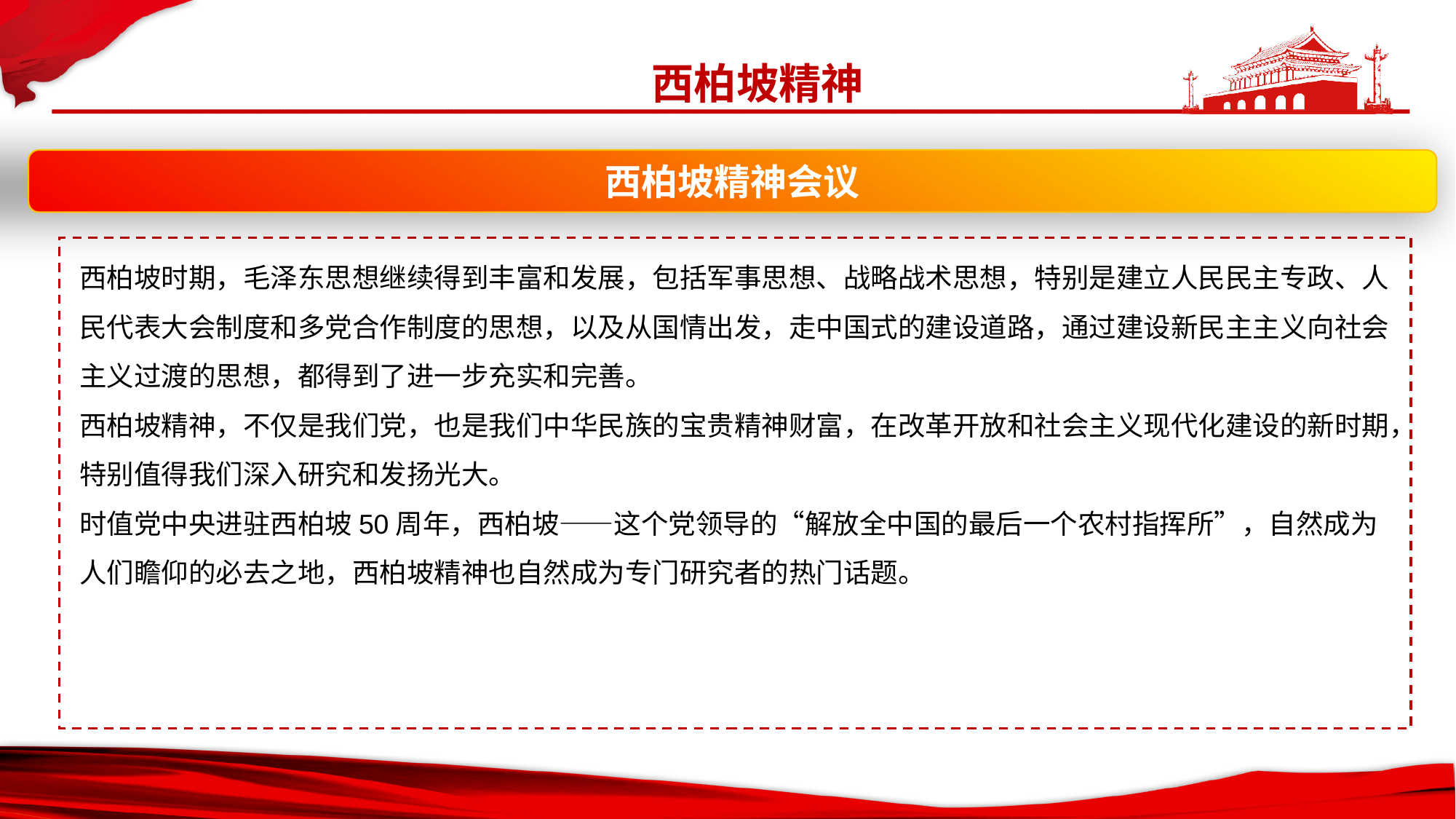

西柏坡精神
西柏坡精神会议

西柏坡时期，毛泽东思想继续得到丰富和发展，包括军事思想、战略战术思想，特别是建立人民民主专政、人民代表大会制度和多党合作制度的思想，以及从国情出发，走中国式的建设道路，通过建设新民主主义向社会主义过渡的思想，都得到了进一步充实和完善。
西柏坡精神，不仅是我们党，也是我们中华民族的宝贵精神财富，在改革开放和社会主义现代化建设的新时期，特别值得我们深入研究和发扬光大。
时值党中央进驻西柏坡50周年，西柏坡——这个党领导的“解放全中国的最后一个农村指挥所”，自然成为人们瞻仰的必去之地，西柏坡精神也自然成为专门研究者的热门话题。